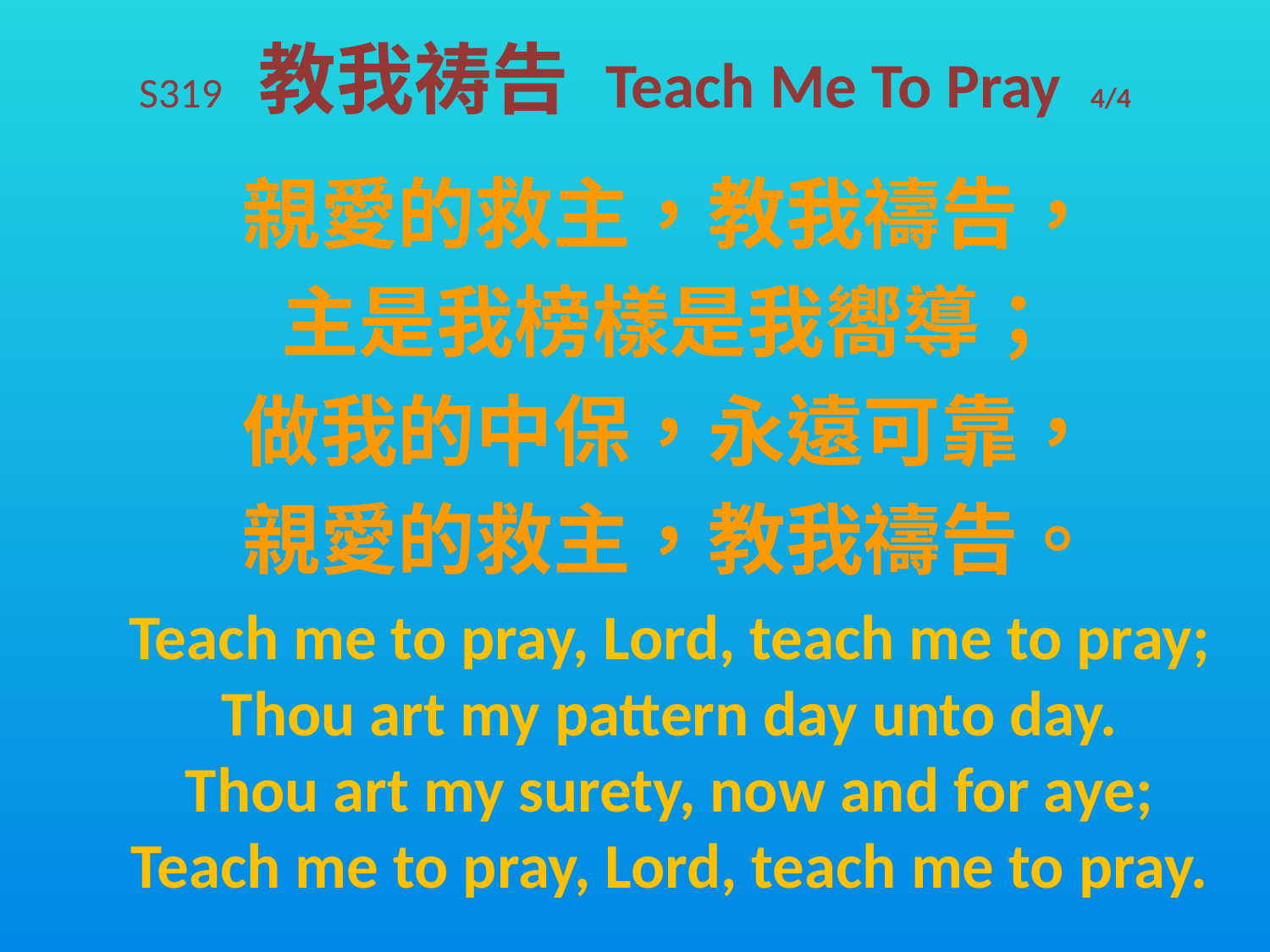

# S319 教我祷告 Teach Me To Pray  4/4
親愛的救主，教我禱告，
主是我榜樣是我嚮導；
做我的中保，永遠可靠，
親愛的救主，教我禱告。
Teach me to pray, Lord, teach me to pray;
Thou art my pattern day unto day.
Thou art my surety, now and for aye;
Teach me to pray, Lord, teach me to pray.